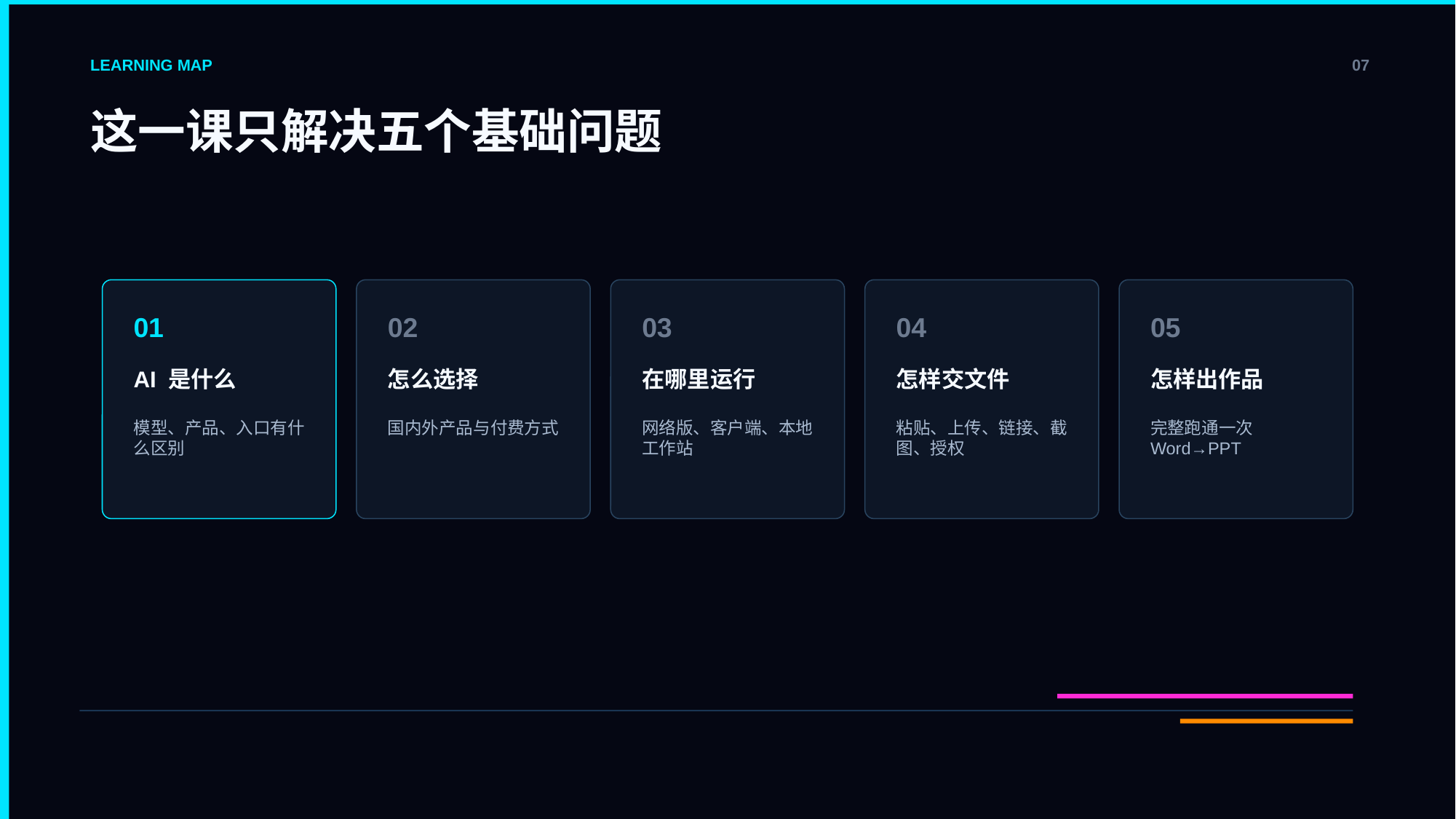

LEARNING MAP
07
这一课只解决五个基础问题

01
02
03
04
05
AI 是什么
怎么选择
在哪里运行
怎样交文件
怎样出作品
模型、产品、入口有什么区别
国内外产品与付费方式
网络版、客户端、本地工作站
粘贴、上传、链接、截图、授权
完整跑通一次 Word→PPT